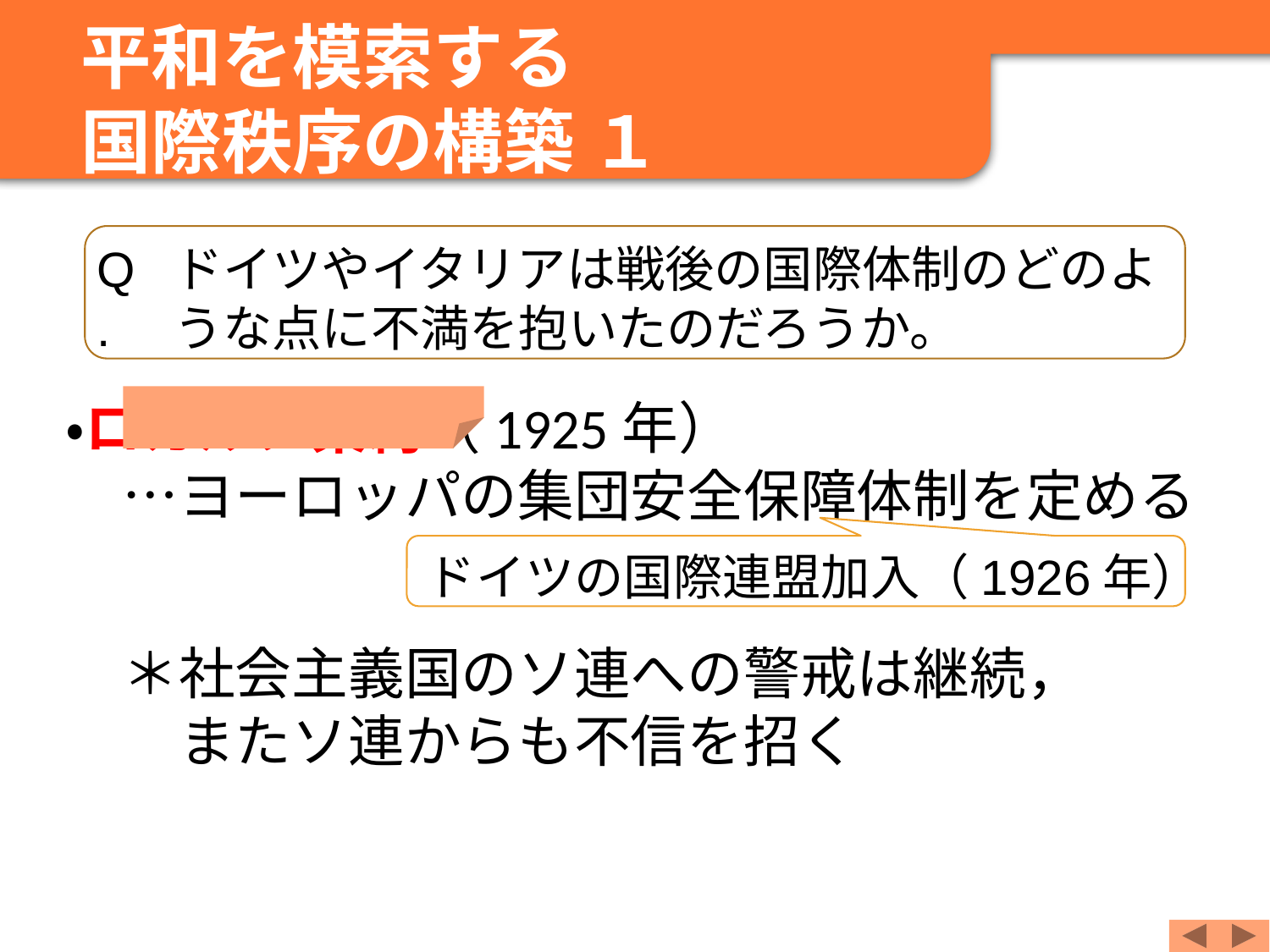

平和を模索する
国際秩序の構築 １

Q.
ドイツやイタリアは戦後の国際体制のどのような点に不満を抱いたのだろうか。
・ロカルノ条約（1925年）
　…ヨーロッパの集団安全保障体制を定める

　＊社会主義国のソ連への警戒は継続，
　　またソ連からも不信を招く

ドイツの国際連盟加入（1926年）